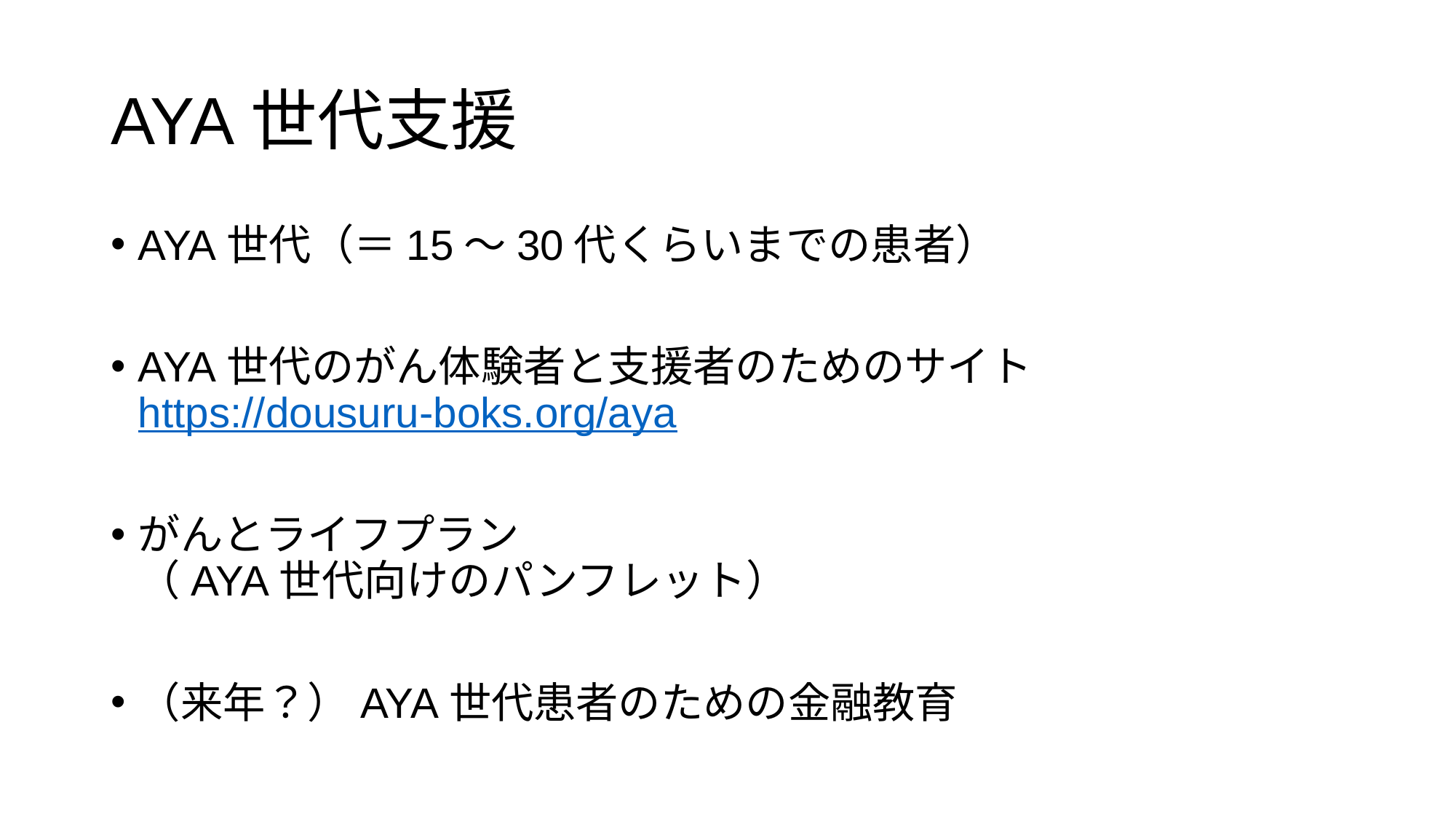

# AYA世代支援
AYA世代（＝15～30代くらいまでの患者）

AYA世代のがん体験者と支援者のためのサイト
https://dousuru-boks.org/aya

がんとライフプラン
（AYA世代向けのパンフレット）

（来年？）AYA世代患者のための金融教育